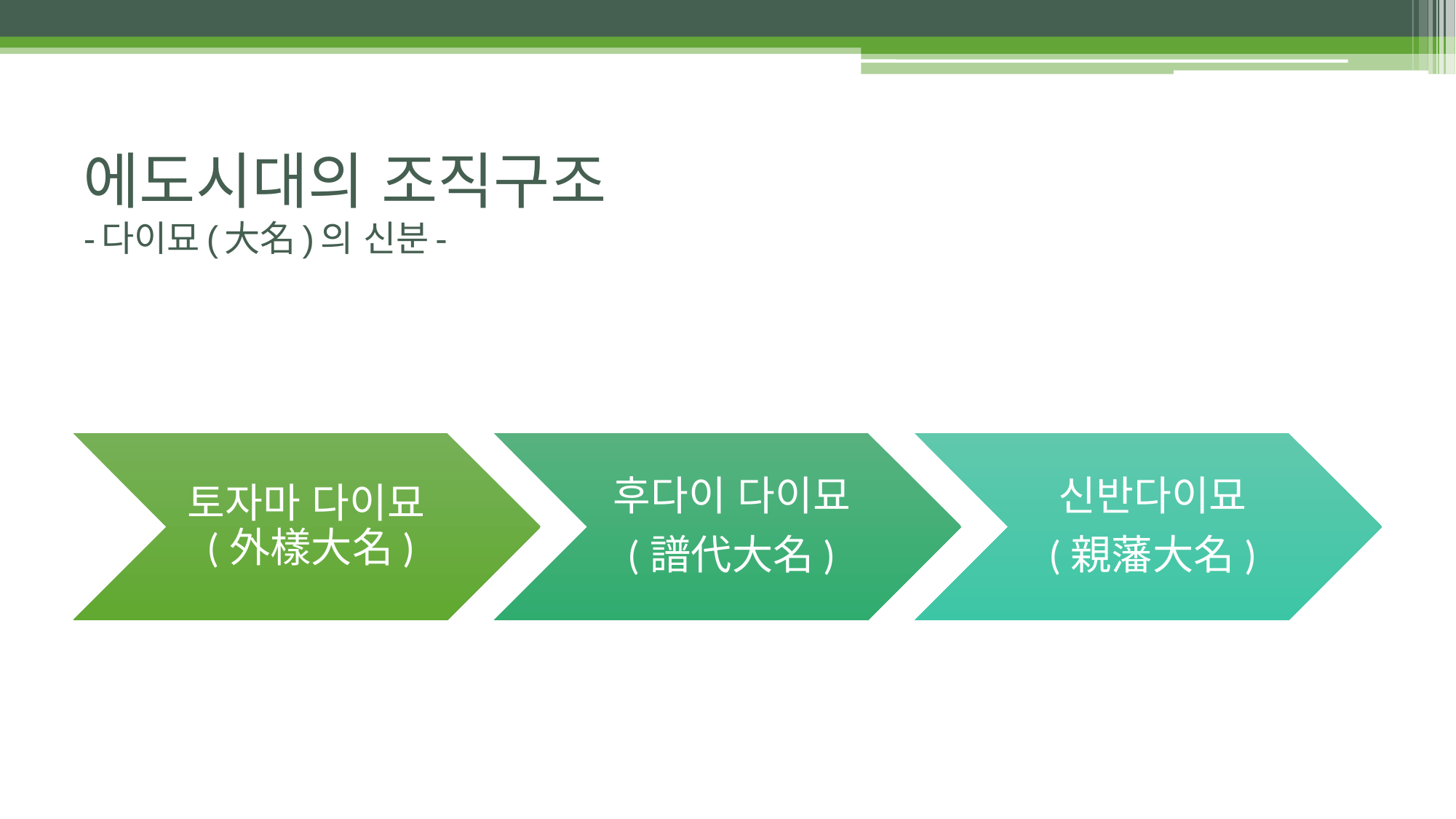

# 에도시대의 조직구조 -다이묘(大名)의 신분-
토자마 다이묘(外樣大名)
후다이 다이묘
(譜代大名)
신반다이묘
(親藩大名)